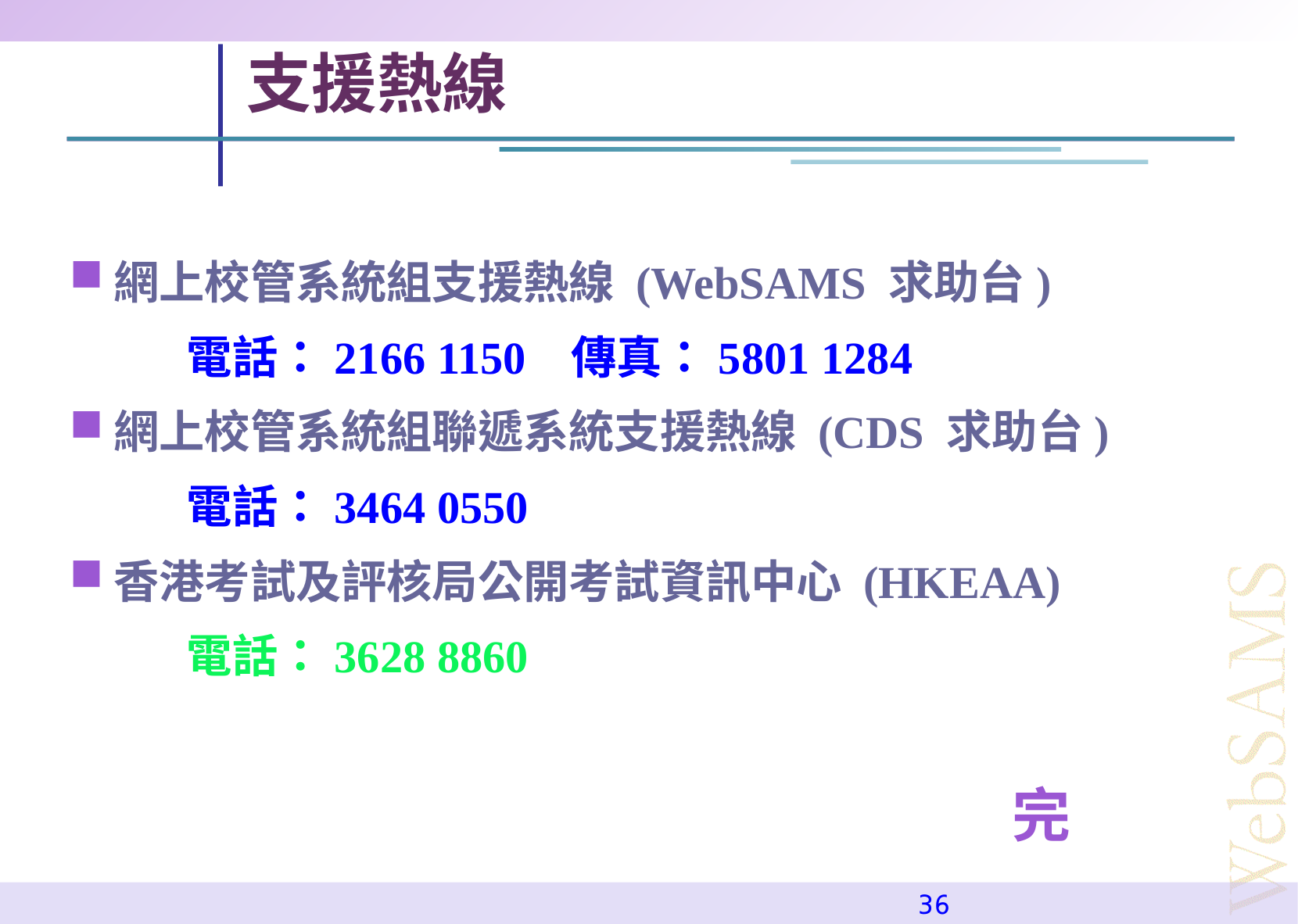

支援熱線
網上校管系統組支援熱線 (WebSAMS 求助台)
	電話：2166 1150   傳真：5801 1284
網上校管系統組聯遞系統支援熱線 (CDS 求助台)
	電話：3464 0550
香港考試及評核局公開考試資訊中心 (HKEAA)
	電話：3628 8860
完